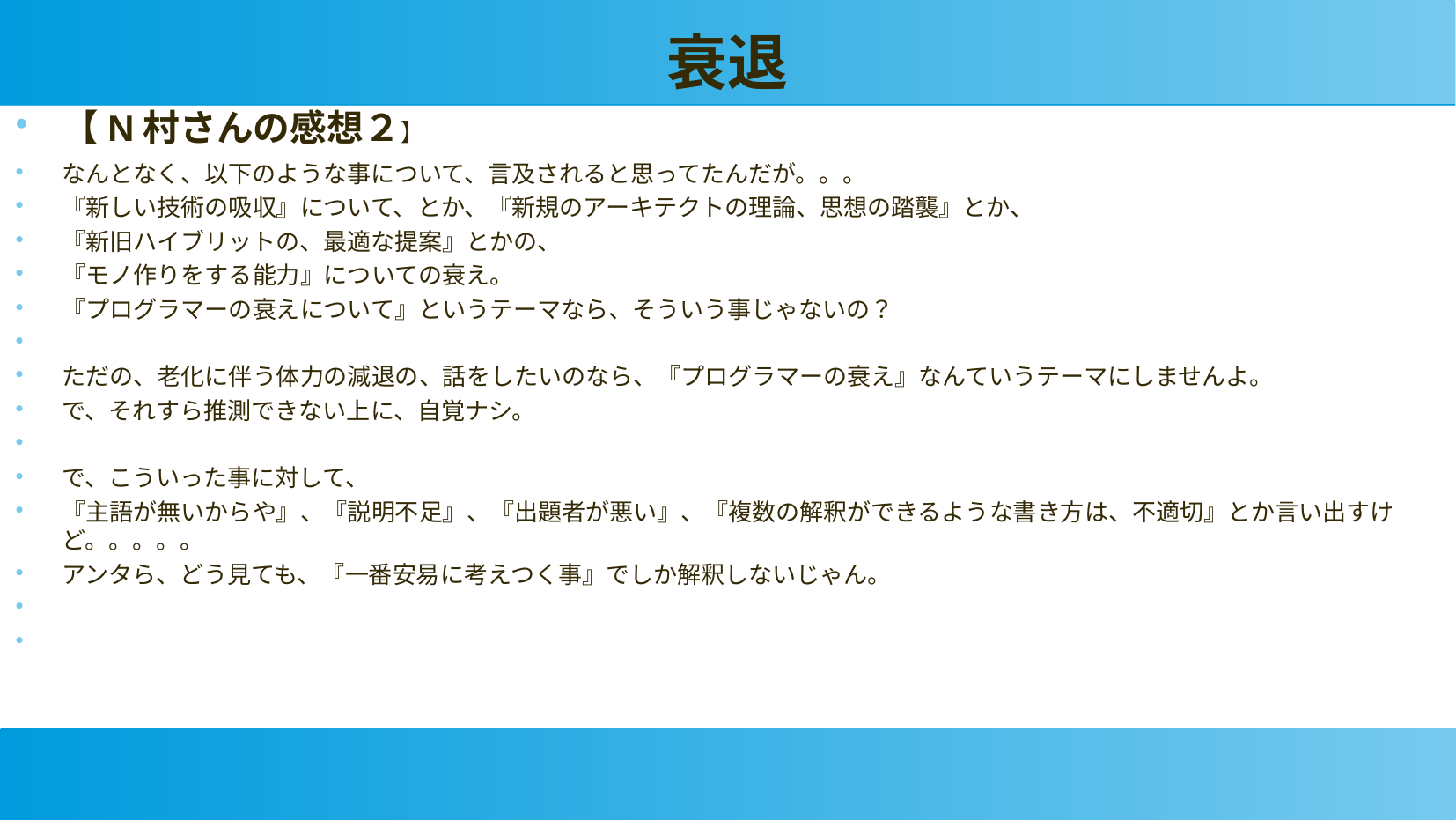

衰退
【N村さんの感想２】
なんとなく、以下のような事について、言及されると思ってたんだが。。。
『新しい技術の吸収』について、とか、『新規のアーキテクトの理論、思想の踏襲』とか、
『新旧ハイブリットの、最適な提案』とかの、
『モノ作りをする能力』についての衰え。
『プログラマーの衰えについて』というテーマなら、そういう事じゃないの？

ただの、老化に伴う体力の減退の、話をしたいのなら、『プログラマーの衰え』なんていうテーマにしませんよ。
で、それすら推測できない上に、自覚ナシ。

で、こういった事に対して、
『主語が無いからや』、『説明不足』、『出題者が悪い』、『複数の解釈ができるような書き方は、不適切』とか言い出すけど。。。。。
アンタら、どう見ても、『一番安易に考えつく事』でしか解釈しないじゃん。